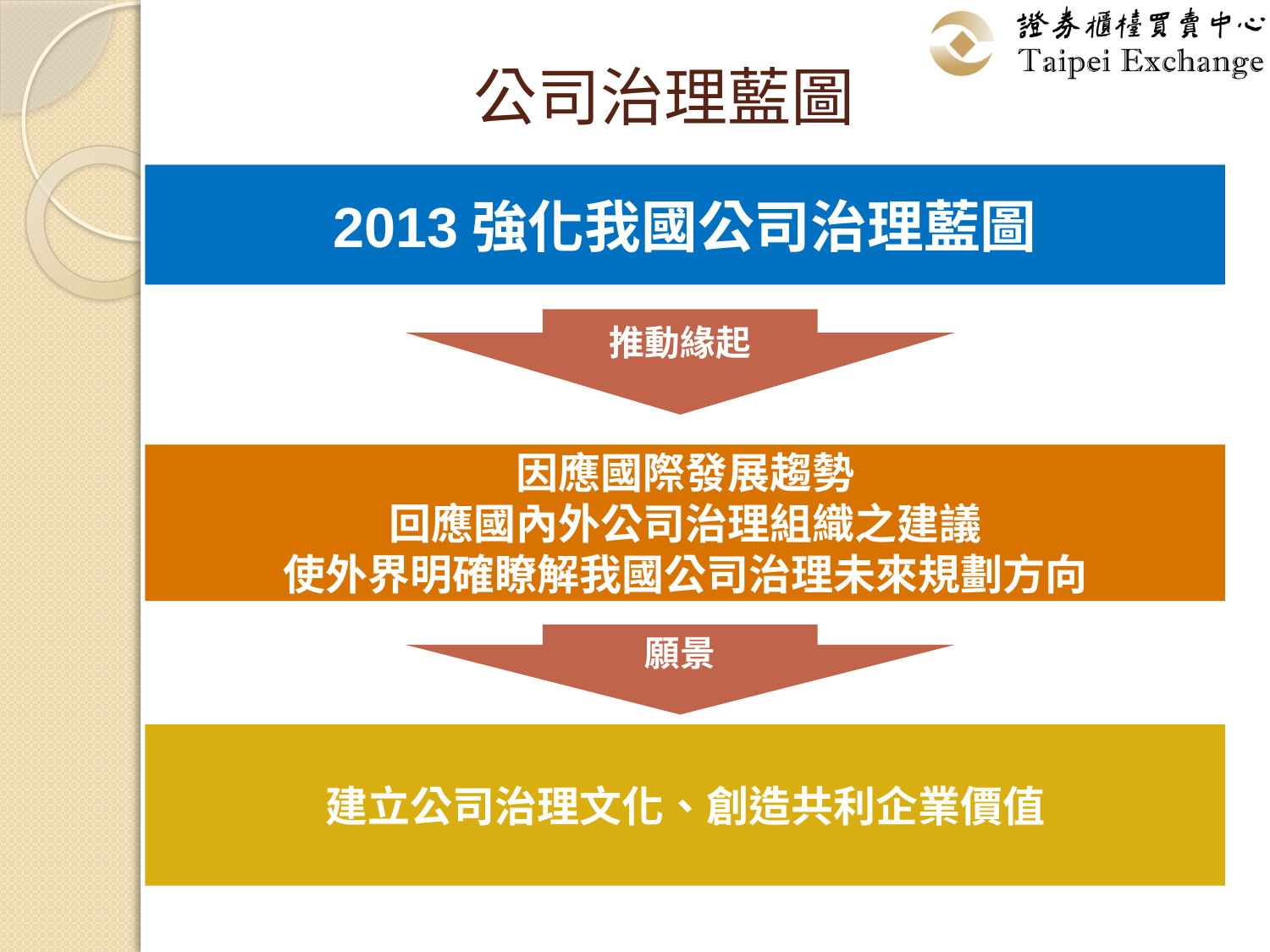

# 公司治理藍圖
2013強化我國公司治理藍圖
推動緣起
因應國際發展趨勢
回應國內外公司治理組織之建議
使外界明確瞭解我國公司治理未來規劃方向
願景
建立公司治理文化、創造共利企業價值